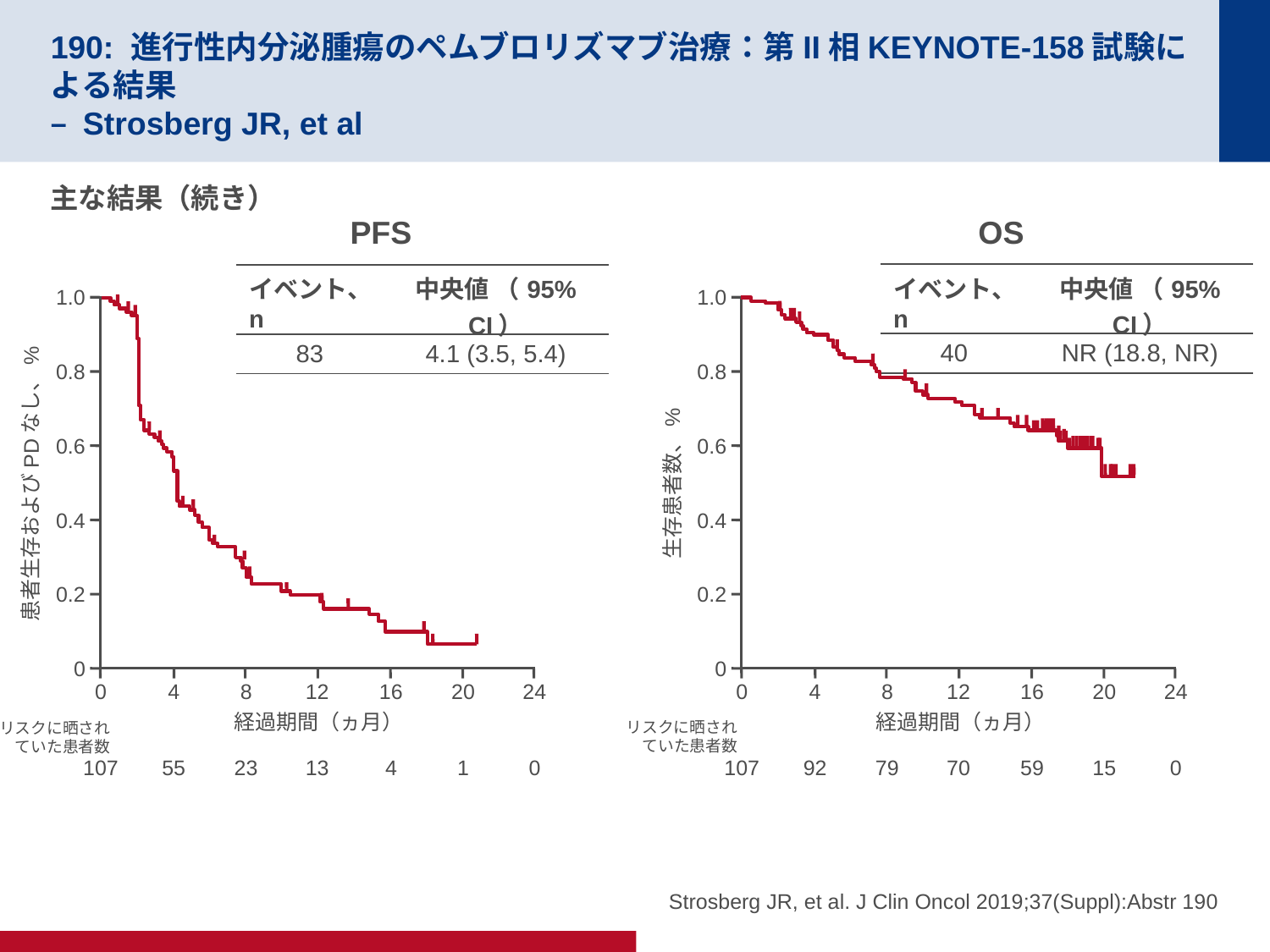

# 190: 進行性内分泌腫瘍のペムブロリズマブ治療：第II相KEYNOTE-158試験による結果 – Strosberg JR, et al
主な結果（続き）

PFS
OS
| イベント、n | 中央値 （95% CI） |
| --- | --- |
| 40 | NR (18.8, NR) |
| イベント、n | 中央値 （95% CI） |
| --- | --- |
| 83 | 4.1 (3.5, 5.4) |
1.0

0.8

0.6

患者生存およびPDなし、%
0.4

0.2

0

0

107
4

55
8

23
12

13
16

4
20

1
24

0
経過期間（ヵ月）
リスクに晒され
ていた患者数
1.0

0.8

0.6

生存患者数、%
0.4

0.2

0

0

107
4

92
8

79
12

70
16

59
20

15
24

0
経過期間（ヵ月）

リスクに晒され
ていた患者数
Strosberg JR, et al. J Clin Oncol 2019;37(Suppl):Abstr 190